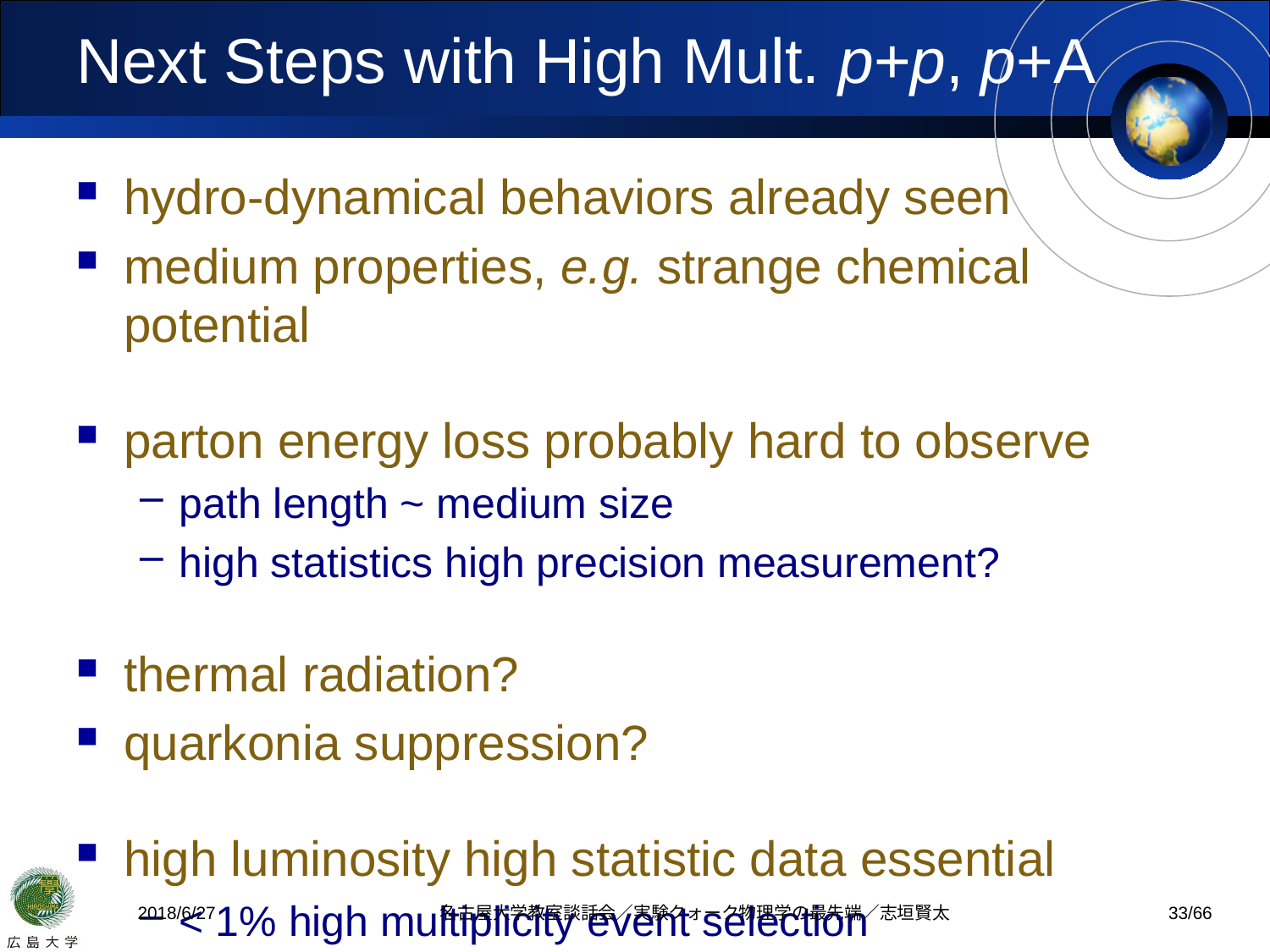

# Next Steps with High Mult. p+p, p+A
hydro-dynamical behaviors already seen
medium properties, e.g. strange chemical potential

parton energy loss probably hard to observe
path length ~ medium size
high statistics high precision measurement?

thermal radiation?
quarkonia suppression?

high luminosity high statistic data essential
< 1% high multiplicity event selection
2018/6/27
名古屋大学教室談話会／実験クォーク物理学の最先端／志垣賢太
33/66